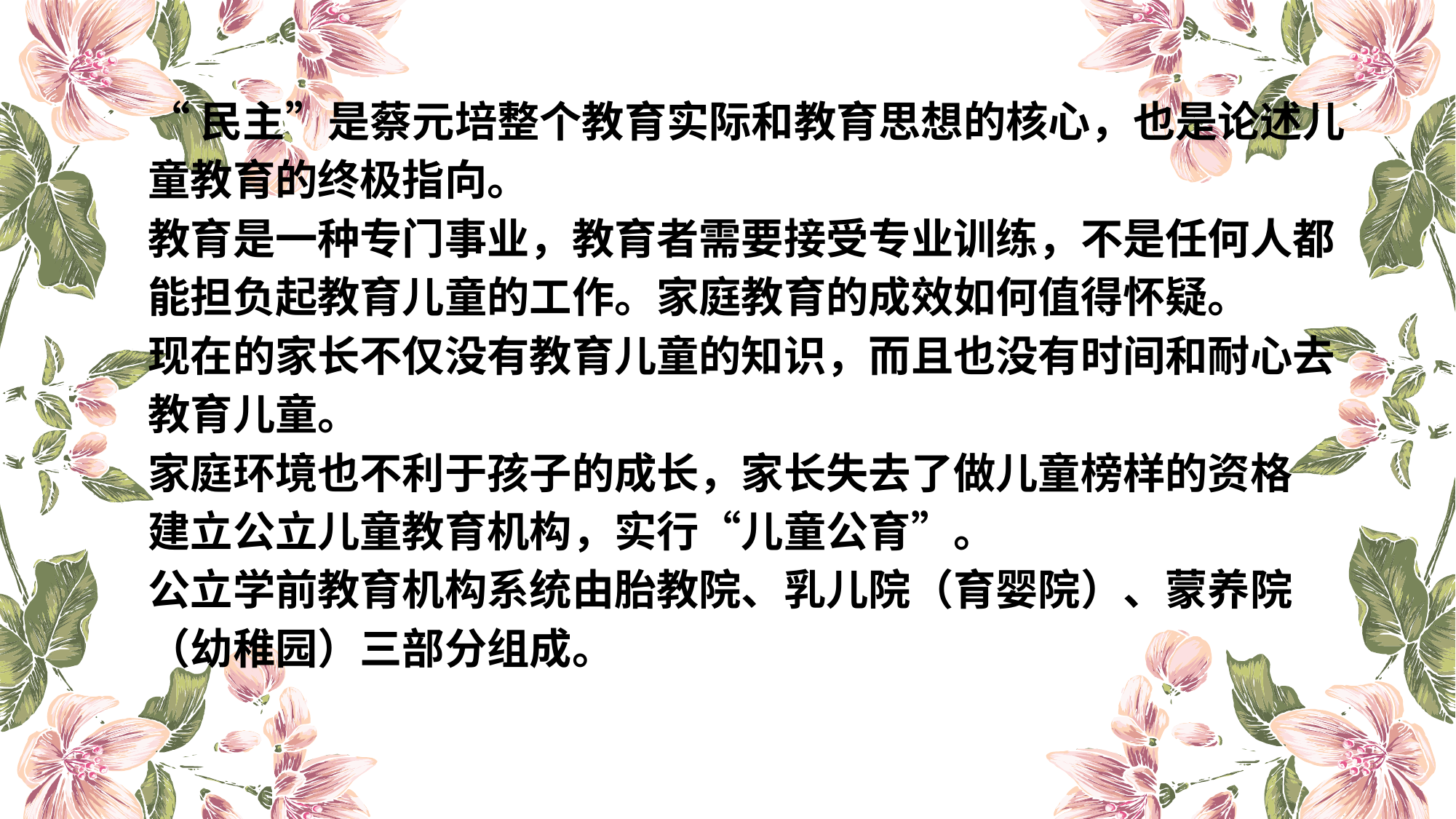

“民主”是蔡元培整个教育实际和教育思想的核心，也是论述儿童教育的终极指向。
教育是一种专门事业，教育者需要接受专业训练，不是任何人都能担负起教育儿童的工作。家庭教育的成效如何值得怀疑。
现在的家长不仅没有教育儿童的知识，而且也没有时间和耐心去教育儿童。
家庭环境也不利于孩子的成长，家长失去了做儿童榜样的资格
建立公立儿童教育机构，实行“儿童公育”。
公立学前教育机构系统由胎教院、乳儿院（育婴院）、蒙养院（幼稚园）三部分组成。